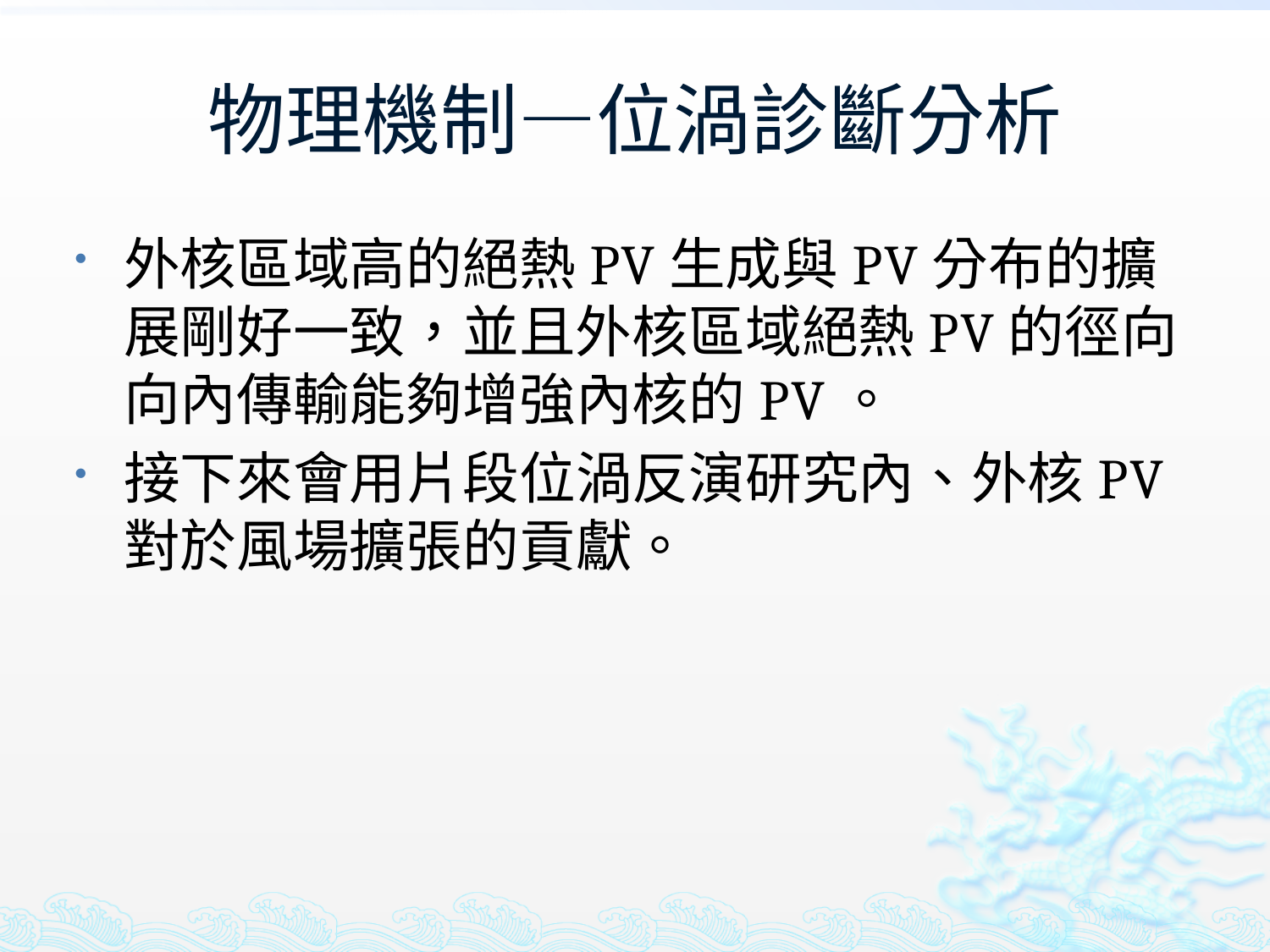

# 物理機制—位渦診斷分析
外核區域高的絕熱PV生成與PV分布的擴展剛好一致，並且外核區域絕熱PV的徑向向內傳輸能夠增強內核的PV。
接下來會用片段位渦反演研究內、外核PV對於風場擴張的貢獻。